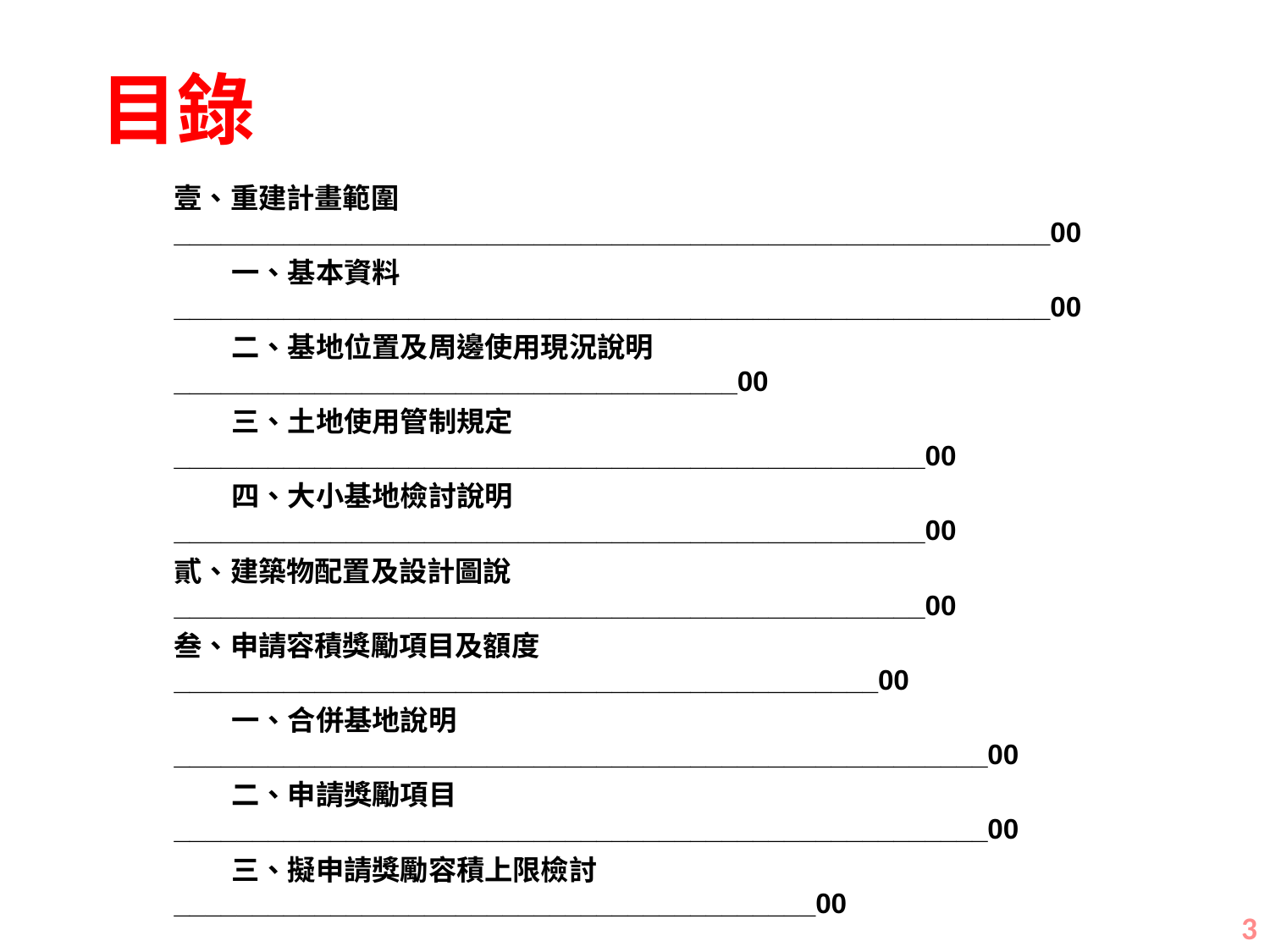

# 目錄
壹、重建計畫範圍________________________________________________________00
        一、基本資料________________________________________________________00
        二、基地位置及周邊使用現況說明____________________________________00
        三、土地使用管制規定________________________________________________00
        四、大小基地檢討說明________________________________________________00
貳、建築物配置及設計圖說________________________________________________00
叁、申請容積獎勵項目及額度_____________________________________________00
        一、合併基地說明____________________________________________________00
        二、申請獎勵項目____________________________________________________00
        三、擬申請獎勵容積上限檢討_________________________________________00

3